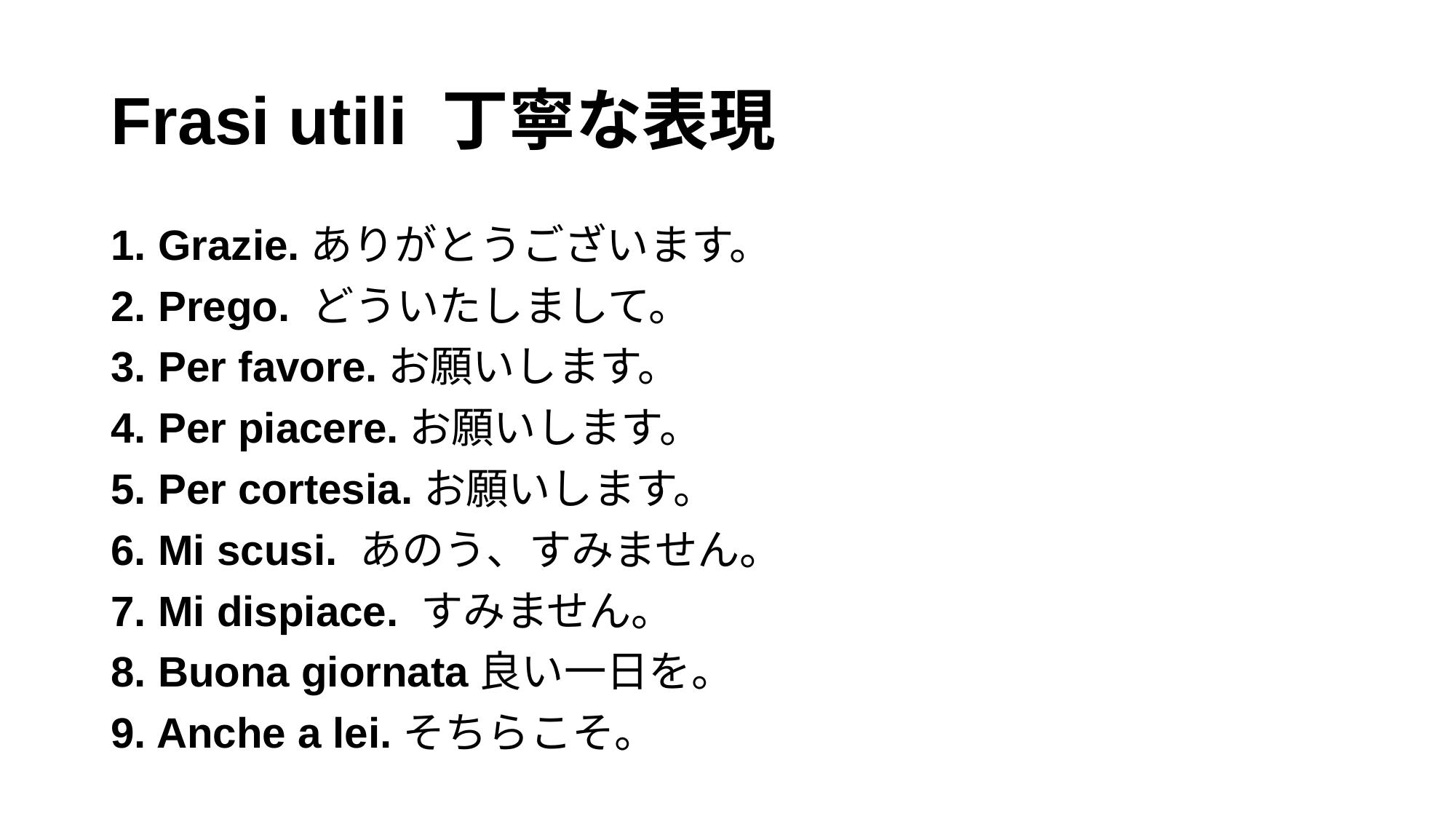

# Frasi utili 丁寧な表現
1. Grazie.ありがとうございます。
2. Prego. どういたしまして。
3. Per favore.お願いします。
4. Per piacere.お願いします。
5. Per cortesia.お願いします。
6. Mi scusi. あのう、すみません。
7. Mi dispiace. すみません。
8. Buona giornata良い一日を。
9. Anche a lei.そちらこそ。